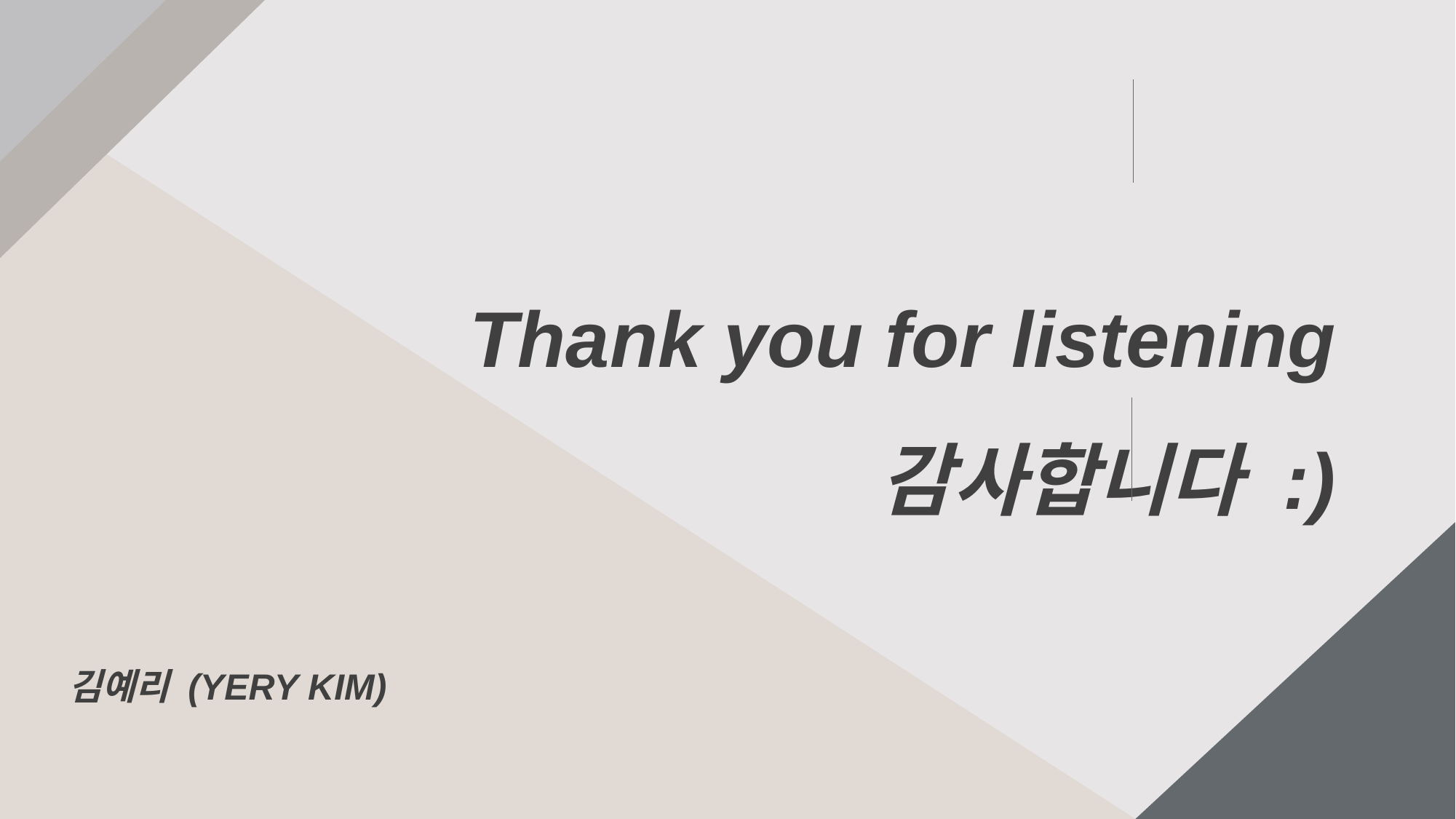

Thank you for listening
감사합니다 :)

김예리 (YERY KIM)